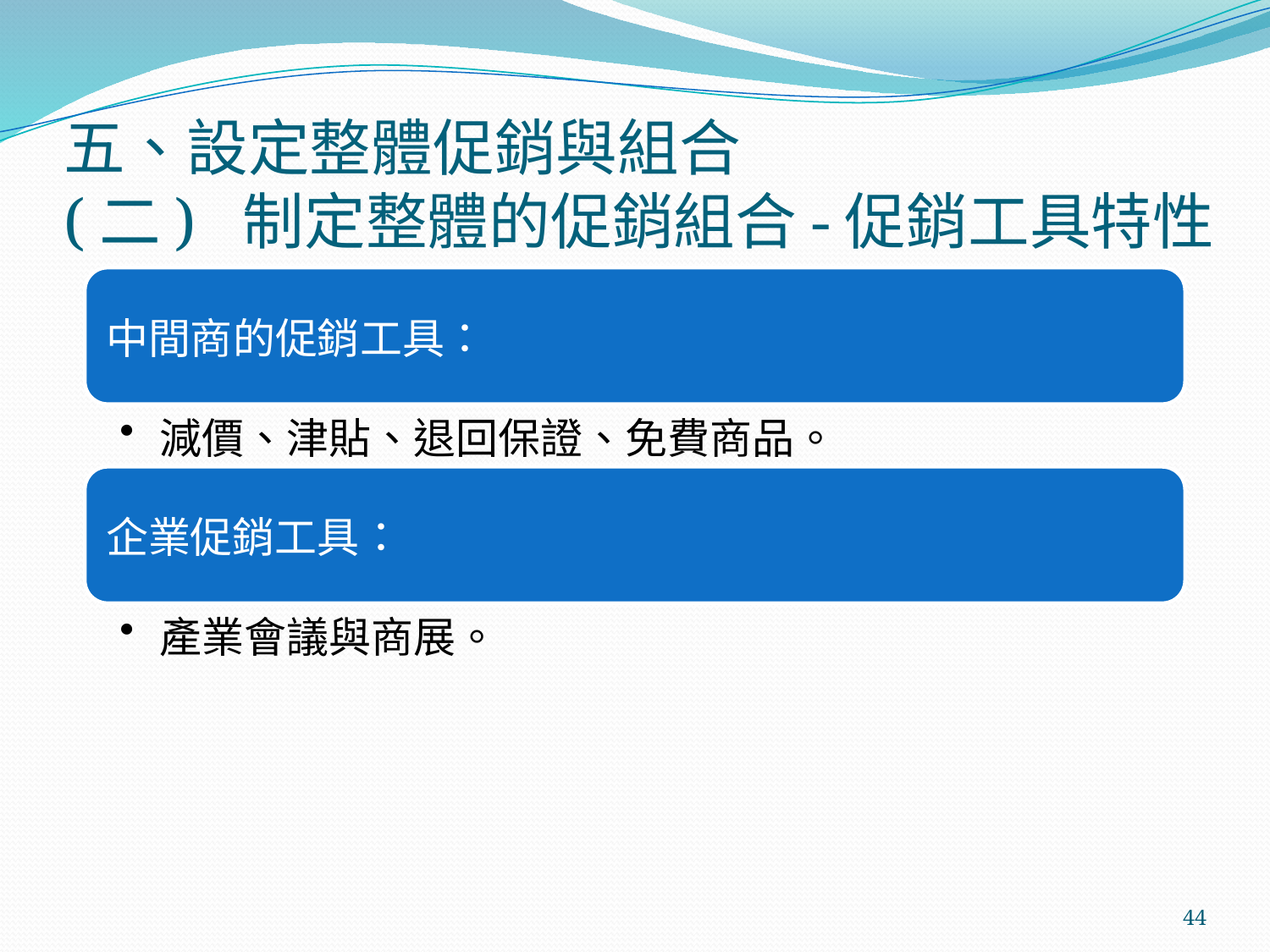

# 五、設定整體促銷與組合 (二)  制定整體的促銷組合-促銷工具特性
中間商的促銷工具：
減價、津貼、退回保證、免費商品。
企業促銷工具：
產業會議與商展。
44